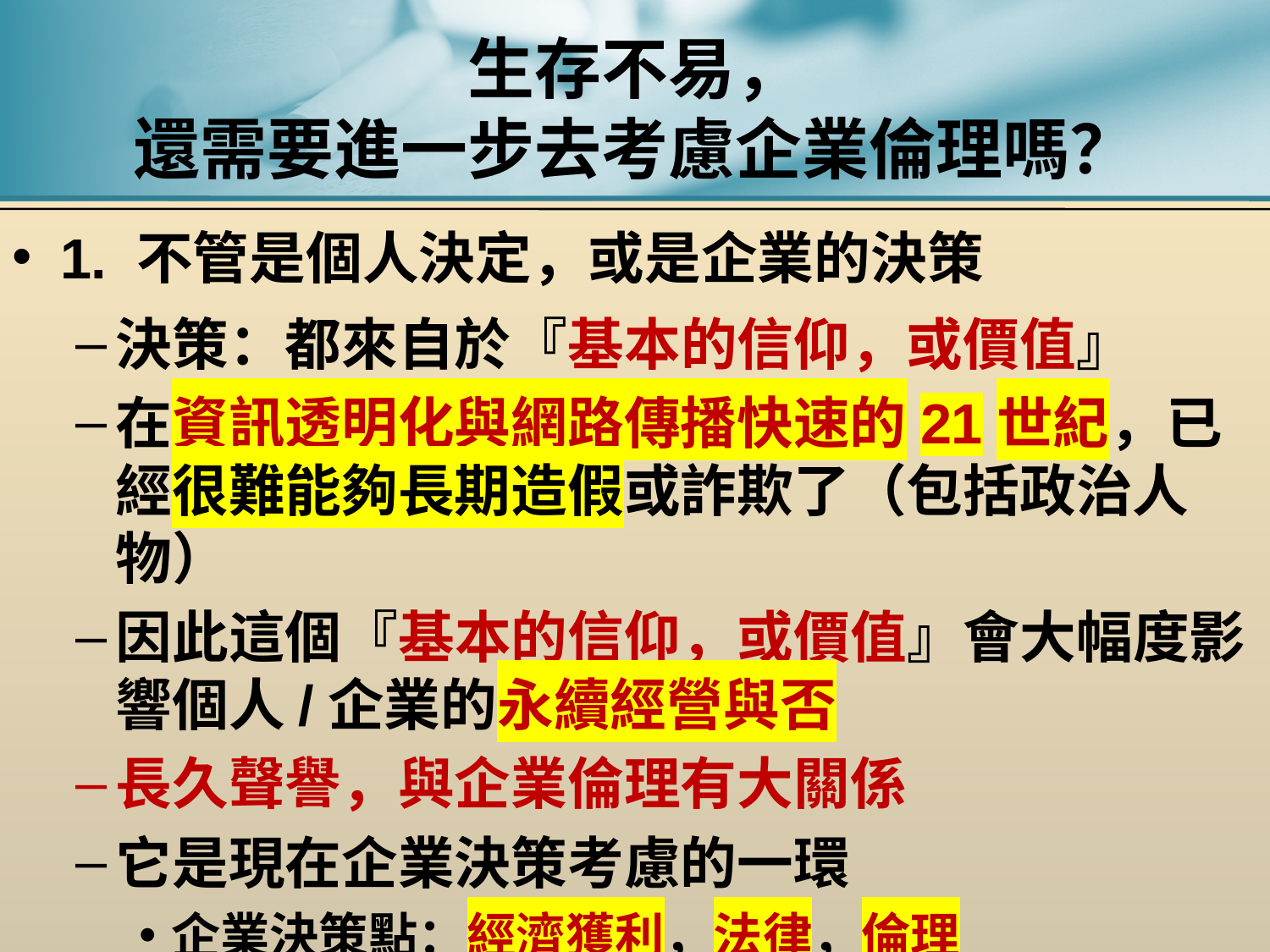

# 生存不易， 還需要進一步去考慮企業倫理嗎？
1. 不管是個人決定，或是企業的決策
決策：都來自於『基本的信仰，或價值』
在資訊透明化與網路傳播快速的21世紀，已經很難能夠長期造假或詐欺了（包括政治人物）
因此這個『基本的信仰，或價值』會大幅度影響個人/企業的永續經營與否
長久聲譽，與企業倫理有大關係
它是現在企業決策考慮的一環
企業決策點：經濟獲利，法律，倫理